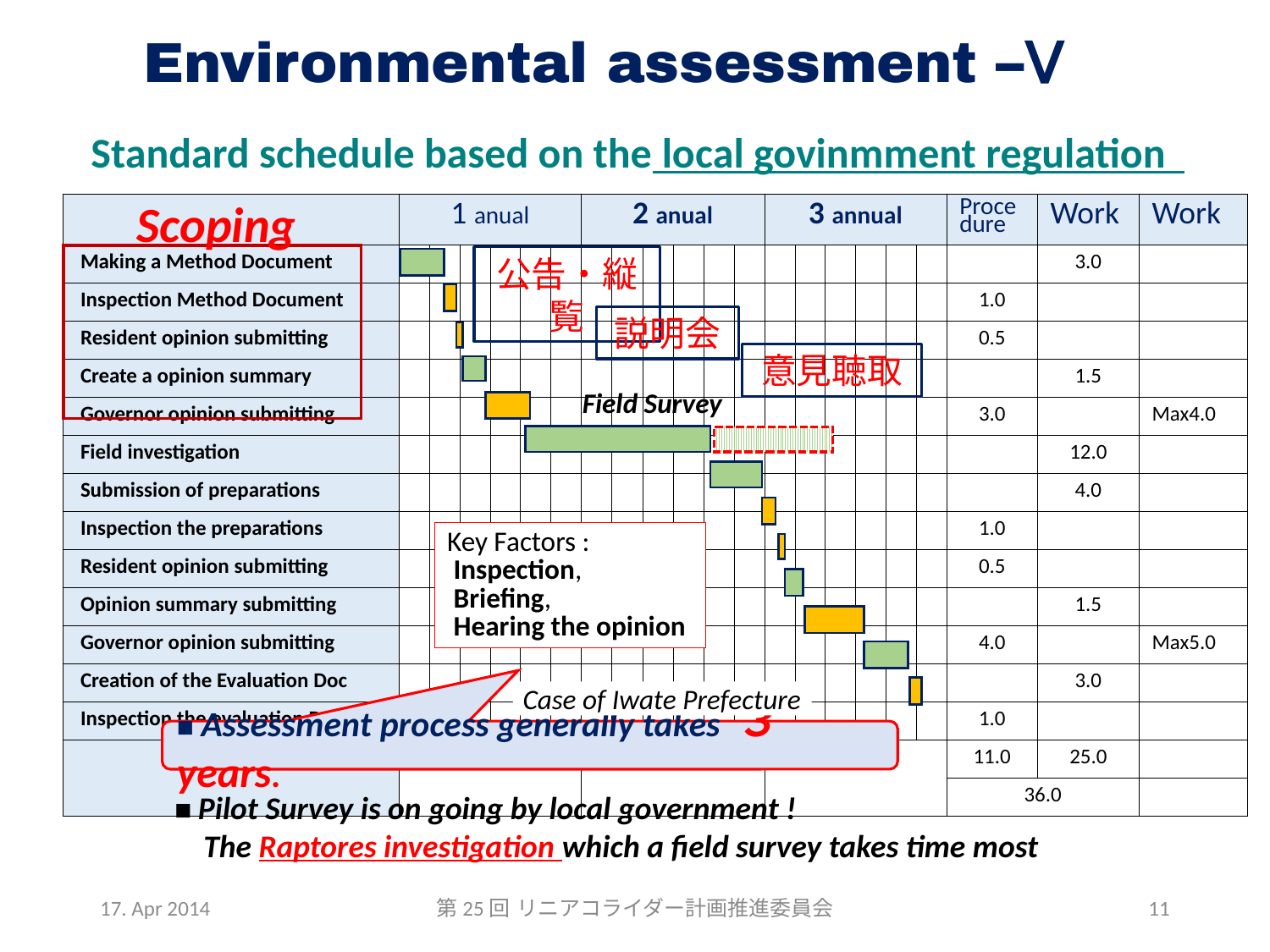

Environmental assessment –Ⅴ
Standard schedule based on the local govinmment regulation
Scoping
|  | 1 anual |  |  |  |  |  | 2 anual |  |  |  |  |  | 3 annual |  |  |  |  |  | Procedure | Work | Work |
| --- | --- | --- | --- | --- | --- | --- | --- | --- | --- | --- | --- | --- | --- | --- | --- | --- | --- | --- | --- | --- | --- |
| Making a Method Document |  |  |  |  |  |  |  |  |  |  |  |  |  |  |  |  |  |  |  | 3.0 |  |
| Inspection Method Document |  |  |  |  |  |  |  |  |  |  |  |  |  |  |  |  |  |  | 1.0 |  |  |
| Resident opinion submitting |  |  |  |  |  |  |  |  |  |  |  |  |  |  |  |  |  |  | 0.5 |  |  |
| Create a opinion summary |  |  |  |  |  |  |  |  |  |  |  |  |  |  |  |  |  |  |  | 1.5 |  |
| Governor opinion submitting |  |  |  |  |  |  |  |  |  |  |  |  |  |  |  |  |  |  | 3.0 |  | Max4.0 |
| Field investigation |  |  |  |  |  |  |  |  |  |  |  |  |  |  |  |  |  |  |  | 12.0 |  |
| Submission of preparations |  |  |  |  |  |  |  |  |  |  |  |  |  |  |  |  |  |  |  | 4.0 |  |
| Inspection the preparations |  |  |  |  |  |  |  |  |  |  |  |  |  |  |  |  |  |  | 1.0 |  |  |
| Resident opinion submitting |  |  |  |  |  |  |  |  |  |  |  |  |  |  |  |  |  |  | 0.5 |  |  |
| Opinion summary submitting |  |  |  |  |  |  |  |  |  |  |  |  |  |  |  |  |  |  |  | 1.5 |  |
| Governor opinion submitting |  |  |  |  |  |  |  |  |  |  |  |  |  |  |  |  |  |  | 4.0 |  | Max5.0 |
| Creation of the Evaluation Doc |  |  |  |  |  |  |  |  |  |  |  |  |  |  |  |  |  |  |  | 3.0 |  |
| Inspection the evaluation Doc. |  |  |  |  |  |  |  |  |  |  |  |  |  |  |  |  |  |  | 1.0 |  |  |
|  |  |  |  |  |  |  |  |  |  |  |  |  |  |  |  |  |  |  | 11.0 | 25.0 |  |
|  |  |  |  |  |  |  |  |  |  |  |  |  |  |  |  |  |  |  | 36.0 |  |  |

公告・縦覧

説明会

意見聴取

Field Survey

Key Factors :
 Inspection,
 Briefing,
 Hearing the opinion

Case of Iwate Prefecture
■ Assessment process generally takes ３ years.
■ Pilot Survey is on going by local government !
    The Raptores investigation which a field survey takes time most
17. Apr 2014
第25回 リニアコライダー計画推進委員会
11